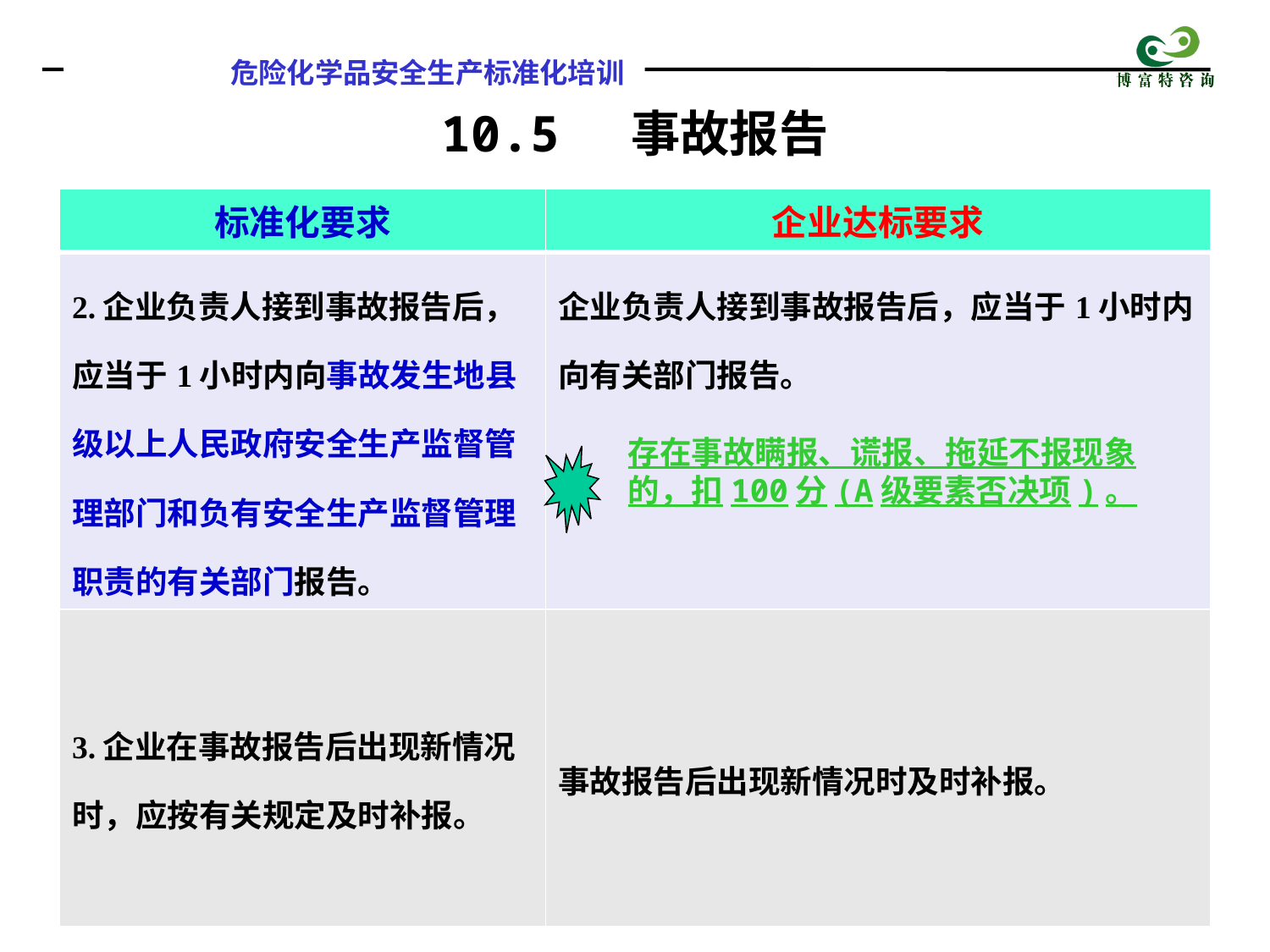

10.5  事故报告
| 标准化要求 | 企业达标要求 |
| --- | --- |
| 2.企业负责人接到事故报告后，应当于1小时内向事故发生地县级以上人民政府安全生产监督管理部门和负有安全生产监督管理职责的有关部门报告。 | 企业负责人接到事故报告后，应当于1小时内向有关部门报告。 |
| 3.企业在事故报告后出现新情况时，应按有关规定及时补报。 | 事故报告后出现新情况时及时补报。 |
存在事故瞒报、谎报、拖延不报现象的，扣100分(A级要素否决项)。